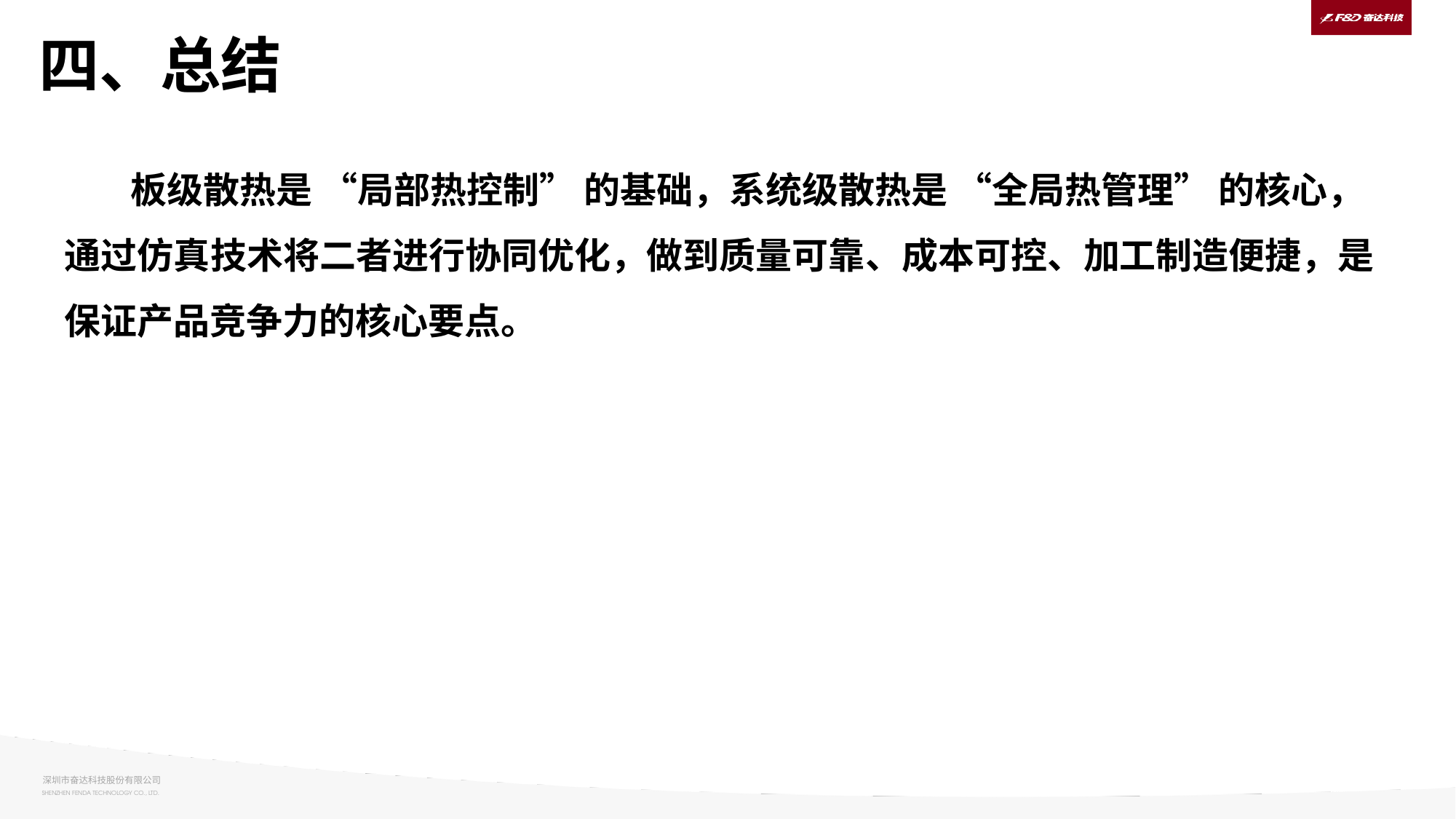

四、总结
       板级散热是 “局部热控制” 的基础，系统级散热是 “全局热管理” 的核心，通过仿真技术将二者进行协同优化，做到质量可靠、成本可控、加工制造便捷，是保证产品竞争力的核心要点。